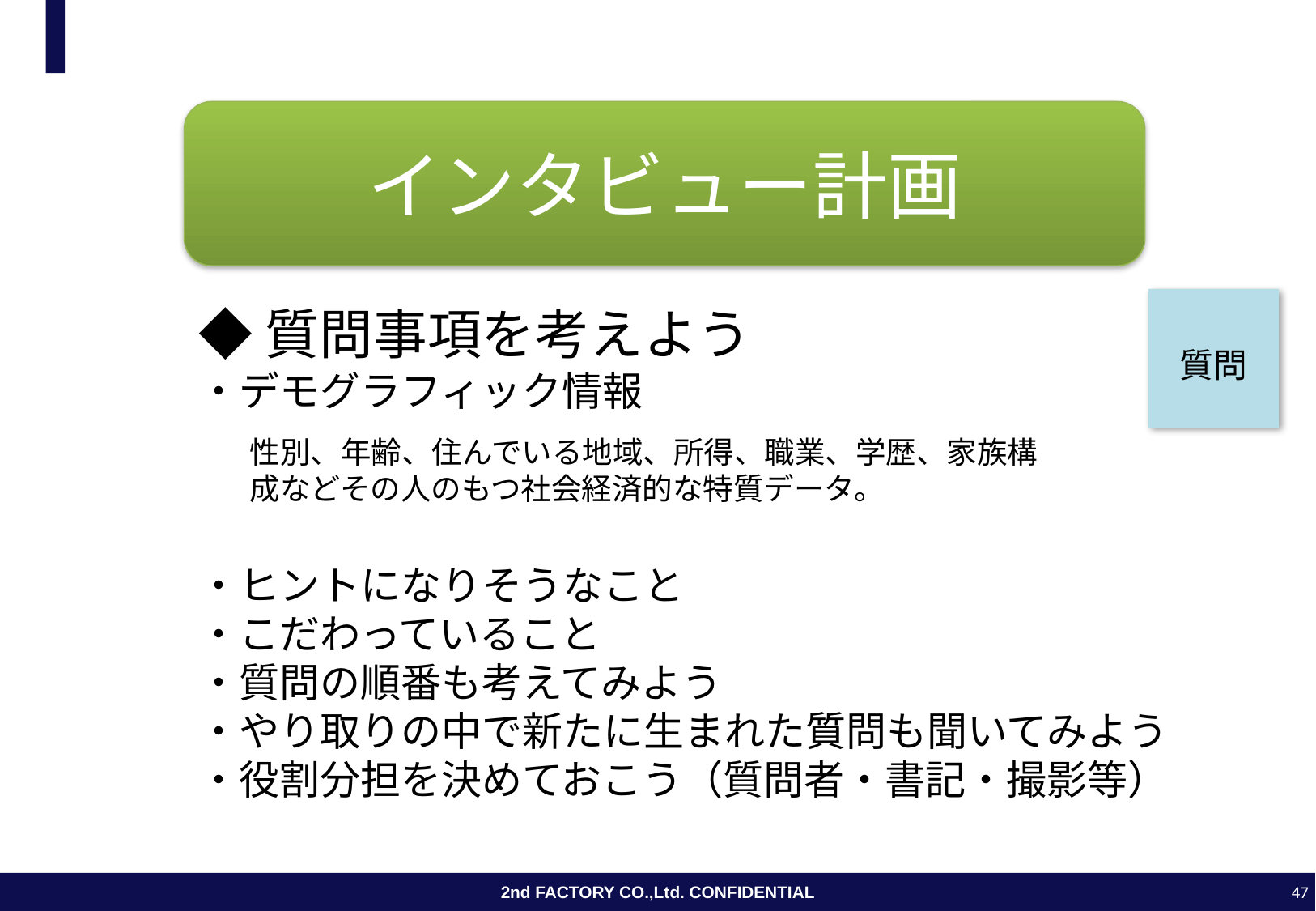

#
インタビュー計画

◆質問事項を考えよう
・デモグラフィック情報

・ヒントになりそうなこと
・こだわっていること
・質問の順番も考えてみよう
・やり取りの中で新たに生まれた質問も聞いてみよう
・役割分担を決めておこう（質問者・書記・撮影等）
質問
性別、年齢、住んでいる地域、所得、職業、学歴、家族構成などその人のもつ社会経済的な特質データ。